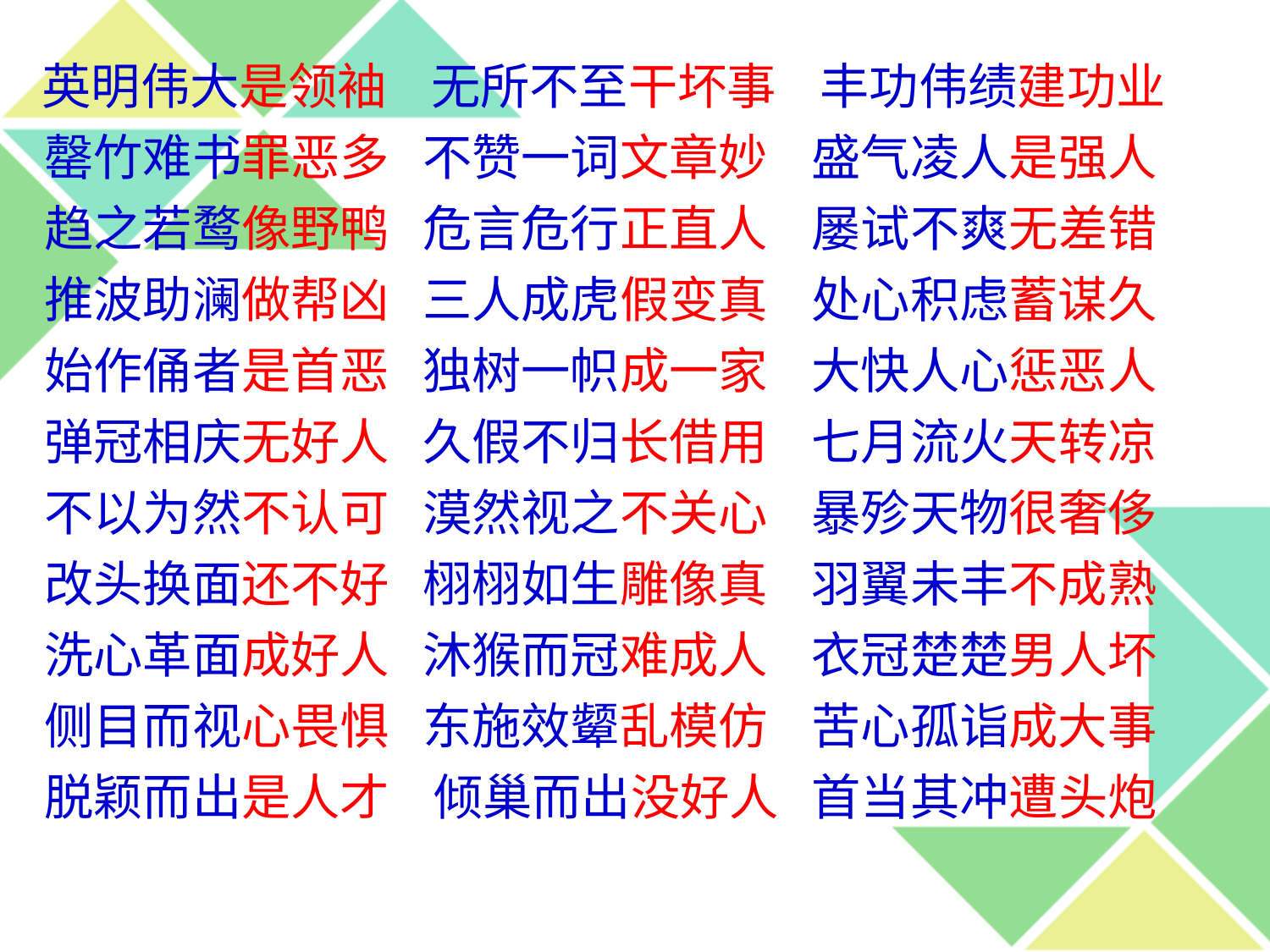

英明伟大是领袖    无所不至干坏事    丰功伟绩建功业   罄竹难书罪恶多   不赞一词文章妙    盛气凌人是强人    趋之若鹜像野鸭   危言危行正直人    屡试不爽无差错     推波助澜做帮凶   三人成虎假变真    处心积虑蓄谋久    始作俑者是首恶   独树一帜成一家    大快人心惩恶人    弹冠相庆无好人   久假不归长借用    七月流火天转凉   不以为然不认可   漠然视之不关心    暴殄天物很奢侈     改头换面还不好   栩栩如生雕像真    羽翼未丰不成熟    洗心革面成好人   沐猴而冠难成人    衣冠楚楚男人坏    侧目而视心畏惧   东施效颦乱模仿    苦心孤诣成大事    脱颖而出是人才    倾巢而出没好人   首当其冲遭头炮